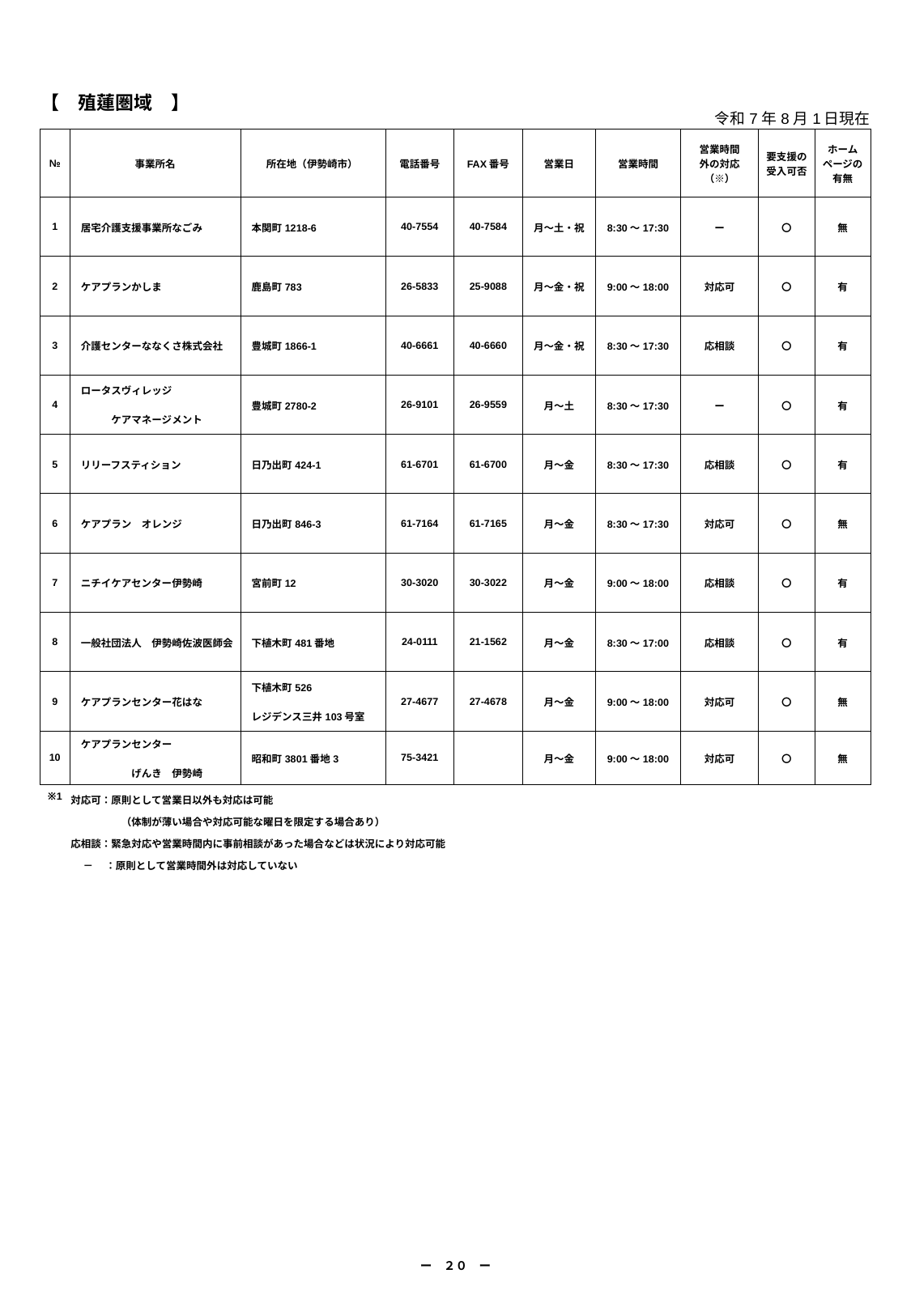

| 【　殖蓮圏域　】 |  |  |  |  |  |  | 令和7年8月1日現在 |  |  |
| --- | --- | --- | --- | --- | --- | --- | --- | --- | --- |
| № | 事業所名 | 所在地（伊勢崎市） | 電話番号 | FAX番号 | 営業日 | 営業時間 | 営業時間 外の対応 （※） | 要支援の 受入可否 | ホーム ページの 有無 |
| 1 | 居宅介護支援事業所なごみ | 本関町1218-6 | 40-7554 | 40-7584 | 月～土・祝 | 8:30～17:30 | ー | 〇 | 無 |
| 2 | ケアプランかしま | 鹿島町783 | 26-5833 | 25-9088 | 月～金・祝 | 9:00～18:00 | 対応可 | 〇 | 有 |
| 3 | 介護センターななくさ株式会社 | 豊城町1866-1 | 40-6661 | 40-6660 | 月～金・祝 | 8:30～17:30 | 応相談 | 〇 | 有 |
| 4 | ロータスヴィレッジ 　　　　ケアマネージメント | 豊城町2780-2 | 26-9101 | 26-9559 | 月～土 | 8:30～17:30 | ー | 〇 | 有 |
| 5 | リリーフスティション | 日乃出町424-1 | 61-6701 | 61-6700 | 月～金 | 8:30～17:30 | 応相談 | 〇 | 有 |
| 6 | ケアプラン　オレンジ | 日乃出町846-3 | 61-7164 | 61-7165 | 月～金 | 8:30～17:30 | 対応可 | 〇 | 無 |
| 7 | ニチイケアセンター伊勢崎 | 宮前町12 | 30-3020 | 30-3022 | 月～金 | 9:00～18:00 | 応相談 | 〇 | 有 |
| 8 | 一般社団法人　伊勢崎佐波医師会 | 下植木町481番地 | 24-0111 | 21-1562 | 月～金 | 8:30～17:00 | 応相談 | 〇 | 有 |
| 9 | ケアプランセンター花はな | 下植木町526 　レジデンス三井103号室 | 27-4677 | 27-4678 | 月～金 | 9:00～18:00 | 対応可 | 〇 | 無 |
| 10 | ケアプランセンター 　　 　　　　　　げんき　伊勢崎 | 昭和町3801番地3 | 75-3421 |  | 月～金 | 9:00～18:00 | 対応可 | 〇 | 無 |
| ※1 | 対応可：原則として営業日以外も対応は可能 　　　　　（体制が薄い場合や対応可能な曜日を限定する場合あり） 応相談：緊急対応や営業時間内に事前相談があった場合などは状況により対応可能 　 －　 ：原則として営業時間外は対応していない |  |  |  |  |  |  |  |  |
|  |  |  |  |  |  |  |  |  |  |
|  |  |  |  |  |  |  |  |  |  |
|  |  |  |  |  |  |  |  |  |  |
|  |  |  |  |  |  |  |  |  |  |
|  |  |  |  |  |  |  |  |  |  |
|  |  |  |  |  |  |  |  |  |  |
|  |  |  |  |  |  |  |  |  |  |
|  |  |  |  |  |  |  |  |  |  |
|  |  |  |  |  |  |  |  |  |  |
|  |  |  |  |  |  |  |  |  |  |
|  |  |  |  |  |  |  |  |  |  |
|  |  |  |  |  |  |  |  |  |  |
| ー　２０　ー |  |  |  |  |  |  |  |  |  |